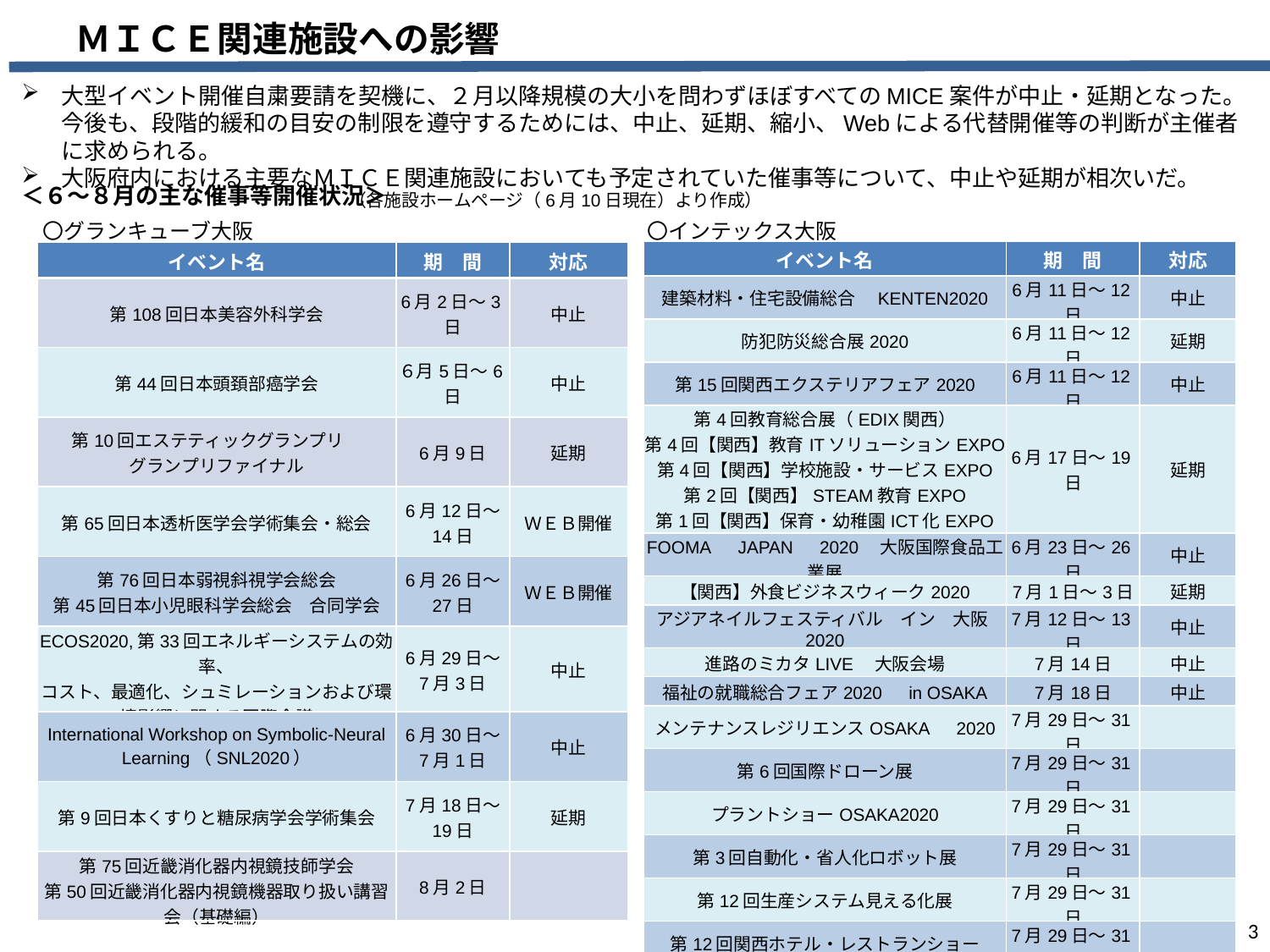

ＭＩＣＥ関連施設への影響
大型イベント開催自粛要請を契機に、２月以降規模の大小を問わずほぼすべてのMICE案件が中止・延期となった。今後も、段階的緩和の目安の制限を遵守するためには、中止、延期、縮小、Webによる代替開催等の判断が主催者に求められる。
大阪府内における主要なＭＩＣＥ関連施設においても予定されていた催事等について、中止や延期が相次いだ。
＜６～８月の主な催事等開催状況＞
（各施設ホームページ（6月10日現在）より作成）
〇グランキューブ大阪
〇インテックス大阪
| イベント名 | 期　間 | 対応 |
| --- | --- | --- |
| 建築材料・住宅設備総合　KENTEN2020 | 6月11日～12日 | 中止 |
| 防犯防災総合展2020 | 6月11日～12日 | 延期 |
| 第15回関西エクステリアフェア2020 | 6月11日～12日 | 中止 |
| 第4回教育総合展（EDIX関西） 第4回【関西】教育ITソリューションEXPO 第4回【関西】学校施設・サービスEXPO 第2回【関西】STEAM教育EXPO 第1回【関西】保育・幼稚園ICT化EXPO 第１回【関西】人材育成・研修EXPO | 6月17日～19日 | 延期 |
| FOOMA　JAPAN　2020　大阪国際食品工業展 | 6月23日～26日 | 中止 |
| 【関西】外食ビジネスウィーク2020 | 7月1日～3日 | 延期 |
| アジアネイルフェスティバル　イン　大阪2020 | 7月12日～13日 | 中止 |
| 進路のミカタLIVE　大阪会場 | 7月14日 | 中止 |
| 福祉の就職総合フェア2020　in OSAKA | 7月18日 | 中止 |
| メンテナンスレジリエンスOSAKA　2020 | 7月29日～31日 |  |
| 第6回国際ドローン展 | 7月29日～31日 |  |
| プラントショーOSAKA2020 | 7月29日～31日 |  |
| 第3回自動化・省人化ロボット展 | 7月29日～31日 |  |
| 第12回生産システム見える化展 | 7月29日～31日 |  |
| 第12回関西ホテル・レストランショー | 7月29日～31日 |  |
| 気象・気候対策ビジネスWEEK2020（夏）大阪 | 7月29日～31日 |  |
| 下水道展’20　大阪 | 8月18日～21日 | 中止 |
| 関西ロボットワールド2020 | 8月27日～28日 | 延期 |
| イベント名 | 期　間 | 対応 |
| --- | --- | --- |
| 第108回日本美容外科学会 | 6月2日～3日 | 中止 |
| 第44回日本頭頚部癌学会 | ６月5日～6日 | 中止 |
| 第10回エステティックグランプリ　 グランプリファイナル | 6月9日 | 延期 |
| 第65回日本透析医学会学術集会・総会 | 6月12日～ 14日 | ＷＥＢ開催 |
| 第76回日本弱視斜視学会総会 第45回日本小児眼科学会総会　合同学会 | 6月26日～ 27日 | ＷＥＢ開催 |
| ECOS2020,第33回エネルギーシステムの効率、 コスト、最適化、シュミレーションおよび環境影響に関する国際会議 | 6月29日～ 7月3日 | 中止 |
| International Workshop on Symbolic-Neural Learning（SNL2020） | 6月30日～ 7月1日 | 中止 |
| 第9回日本くすりと糖尿病学会学術集会 | 7月18日～ 19日 | 延期 |
| 第75回近畿消化器内視鏡技師学会 第50回近畿消化器内視鏡機器取り扱い講習会（基礎編） | 8月2日 |  |
3